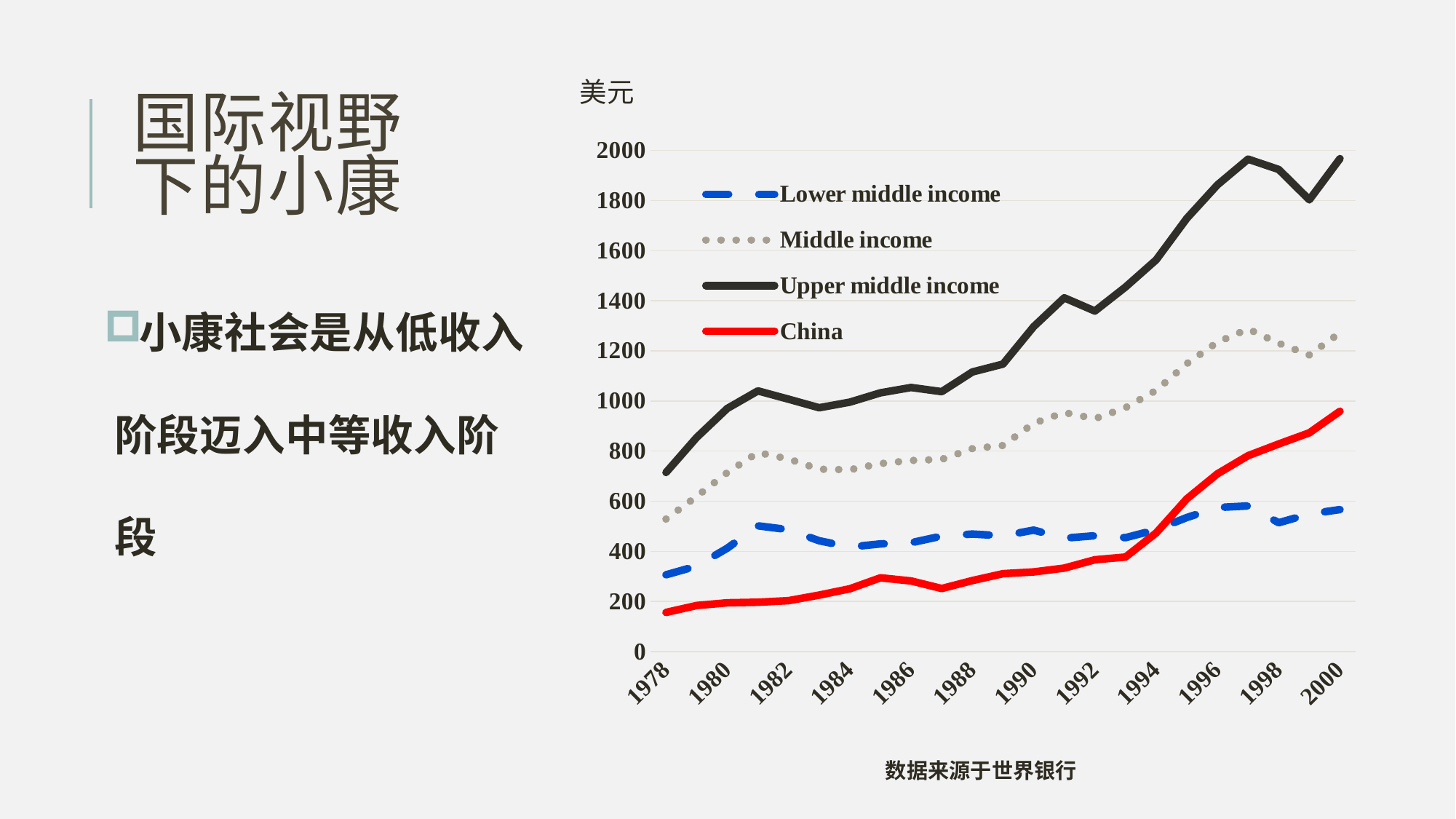

# 国际视野下的小康
美元

### Chart

| Category | Lower middle income | Middle income | Upper middle income | China |
|---|---|---|---|---|
| 1978 | 306.4663819476947 | 528.8220423040624 | 714.571310458392 | 156.3963885200444 |
| 1979 | 341.1052249443763 | 619.0244789489335 | 854.5235419429318 | 183.9831522159777 |
| 1980 | 412.5660963452264 | 714.3181725202764 | 970.3406161027129 | 194.804722186836 |
| 1981 | 501.8553198376614 | 794.3214198535363 | 1040.487066901098 | 197.0714744991016 |
| 1982 | 486.6388115471885 | 768.6011516350193 | 1007.435620661905 | 203.3349195034637 |
| 1983 | 442.3180689372006 | 727.7243574873021 | 973.2265285081605 | 225.431928890812 |
| 1984 | 417.2383954443821 | 725.6928379256332 | 995.545245571575 | 250.7139690469875 |
| 1985 | 429.8046066623496 | 750.275492893086 | 1032.806031938365 | 294.45884850496 |
| 1986 | 434.3580818418485 | 762.540585347007 | 1053.986209209066 | 281.9281209115626 |
| 1987 | 461.0265172797672 | 767.1260239828404 | 1037.474499601181 | 251.8119569613287 |
| 1988 | 469.1200439648541 | 809.9504802859814 | 1116.005055131532 | 283.5376952405242 |
| 1989 | 462.0037300559184 | 822.4679313830846 | 1147.336215813141 | 310.8819124048991 |
| 1990 | 484.6936905100233 | 910.9847204239984 | 1296.521996825303 | 317.8846730409277 |
| 1991 | 452.6655661065028 | 954.12406516149 | 1411.95527361611 | 333.1421454001839 |
| 1992 | 462.3151307784306 | 929.4065338619082 | 1358.959604779354 | 366.460692302073 |
| 1993 | 454.6713617526452 | 973.4273160820588 | 1454.94845544051 | 377.3898394799584 |
| 1994 | 486.3373011071242 | 1042.612340794059 | 1563.199327388543 | 473.4922787180416 |
| 1995 | 534.9321527518171 | 1149.15228777037 | 1728.709760375751 | 609.6566792024834 |
| 1996 | 574.8469328417788 | 1234.734025742942 | 1862.581951873756 | 709.4137550850384 |
| 1997 | 581.3519884937082 | 1287.548237560193 | 1965.024556912917 | 781.7441643410526 |
| 1998 | 514.1868686684895 | 1230.749359398422 | 1923.957560653826 | 828.5804792956816 |
| 1999 | 549.431434147413 | 1183.728190458404 | 1802.760838358753 | 873.2870617257904 |
| 2000 | 566.6184105969468 | 1272.373462033466 | 1967.254501292506 | 959.372483639692 |
小康社会是从低收入阶段迈入中等收入阶段
数据来源于世界银行